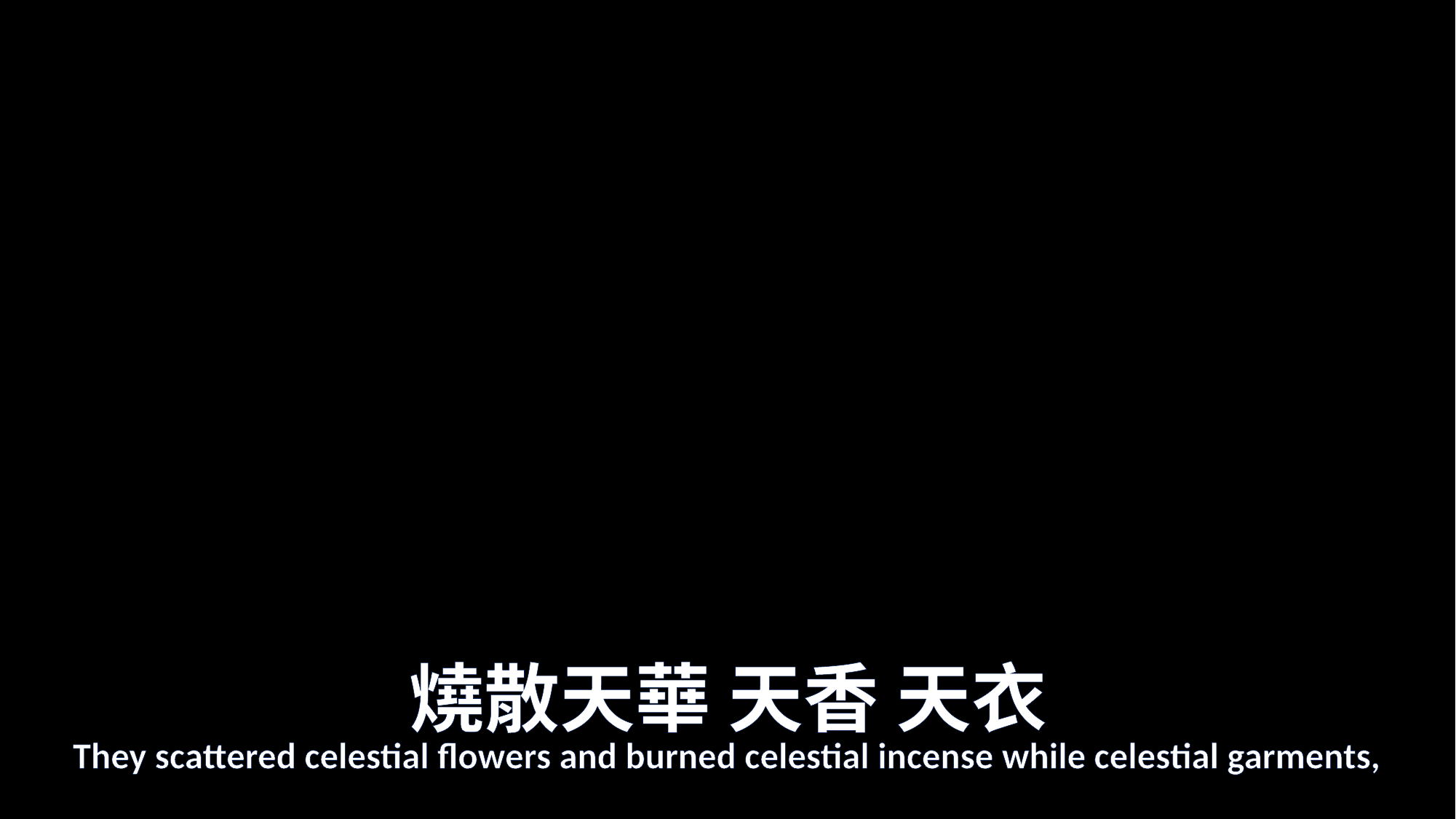

# 燒散天華 天香 天衣
They scattered celestial flowers and burned celestial incense while celestial garments,